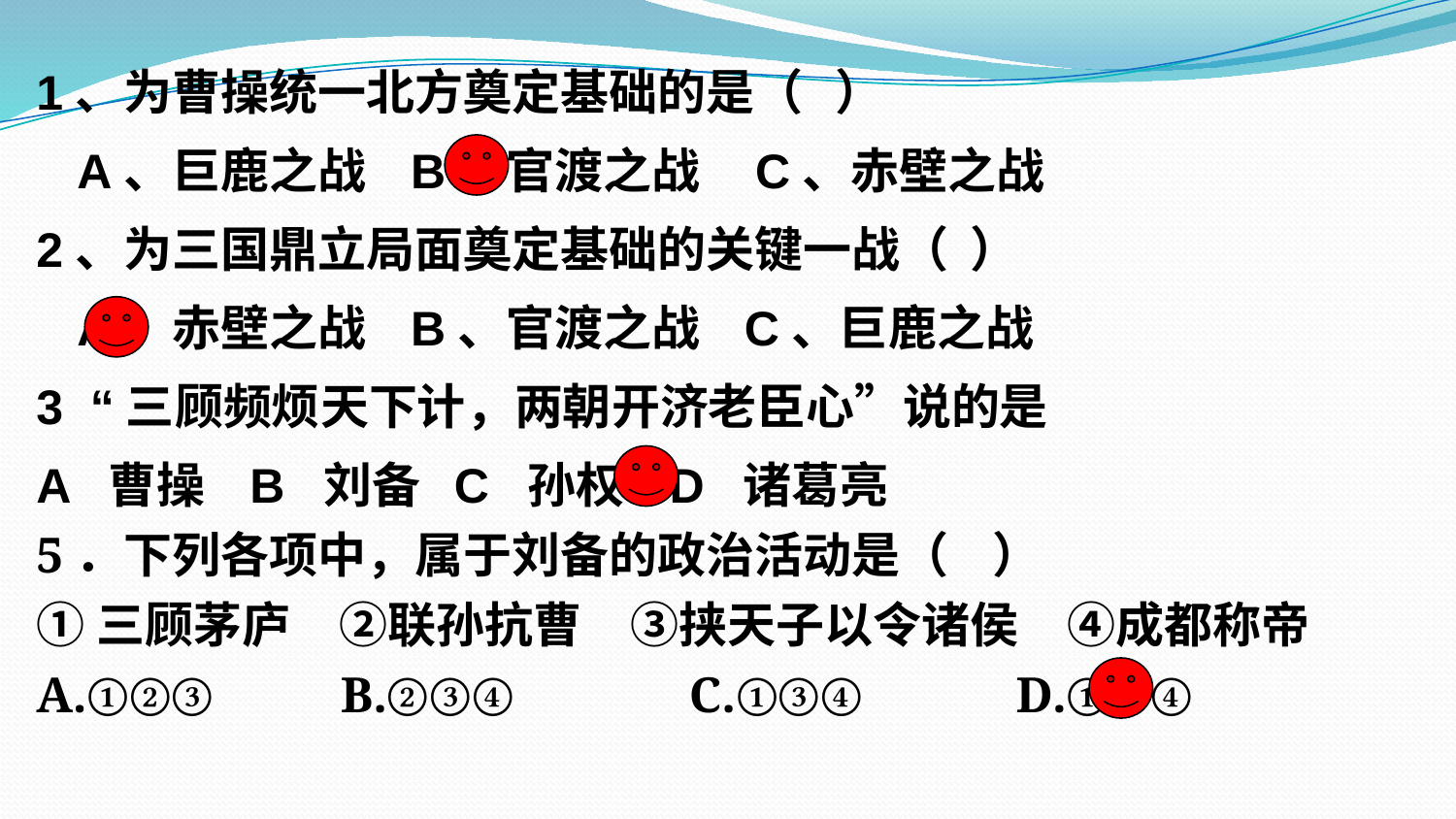

1、为曹操统一北方奠定基础的是（   ）
   A、巨鹿之战   B、官渡之战    C、赤壁之战
2、为三国鼎立局面奠定基础的关键一战（  ）
   A、赤壁之战   B、官渡之战   C、巨鹿之战
3  “三顾频烦天下计，两朝开济老臣心”说的是
A  曹操   B  刘备  C  孙权   D  诸葛亮
5．下列各项中，属于刘备的政治活动是（    ）
①三顾茅庐　②联孙抗曹　③挟天子以令诸侯　④成都称帝
A.①②③　     B.②③④　　     C.①③④　　   D.①②④